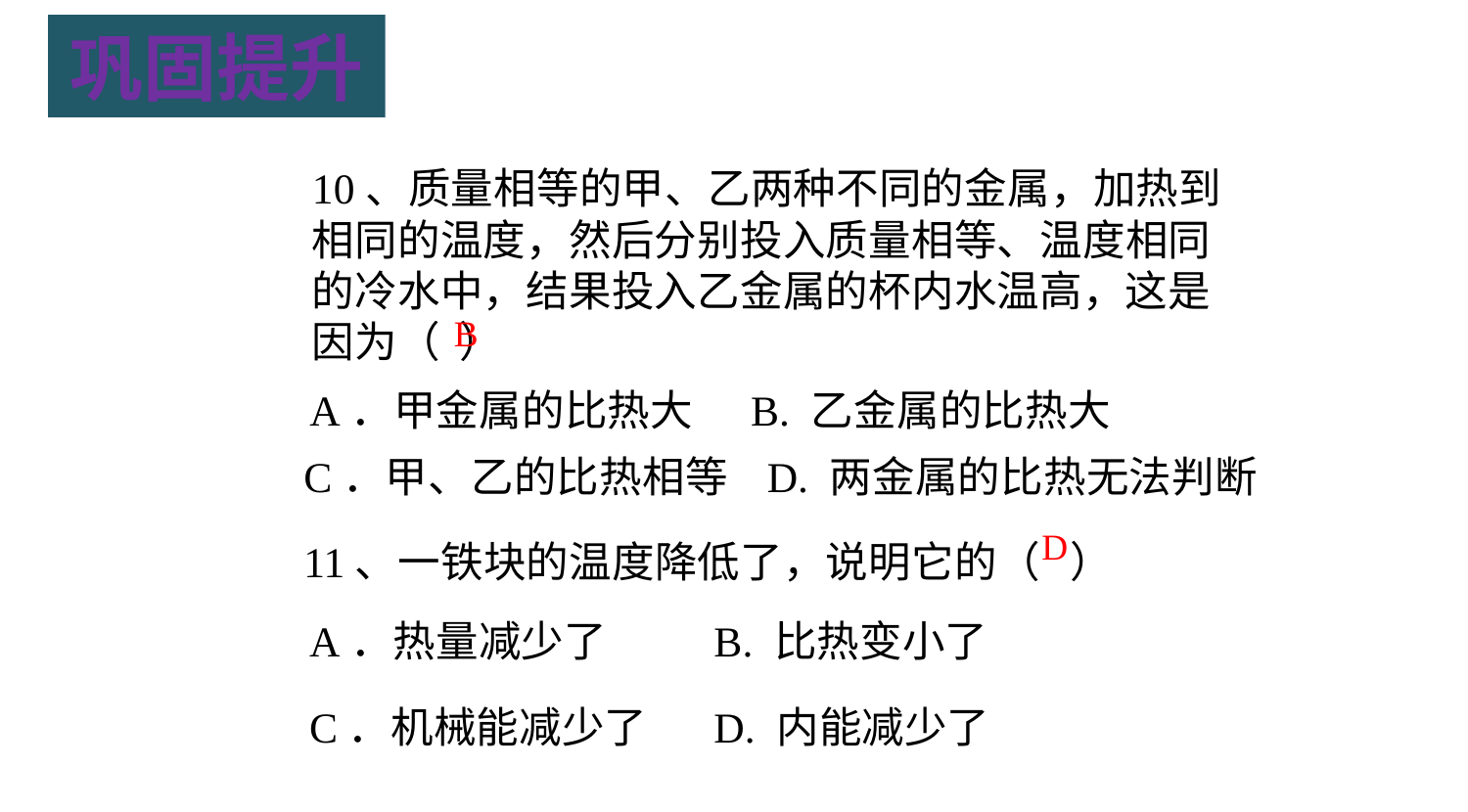

巩固提升
10、质量相等的甲、乙两种不同的金属，加热到
相同的温度，然后分别投入质量相等、温度相同
的冷水中，结果投入乙金属的杯内水温高，这是
因为（  ）
B
A．甲金属的比热大
B. 乙金属的比热大
C．甲、乙的比热相等   D. 两金属的比热无法判断
11、一铁块的温度降低了，说明它的（   ）
D
A．热量减少了
C．机械能减少了
B. 比热变小了
D. 内能减少了